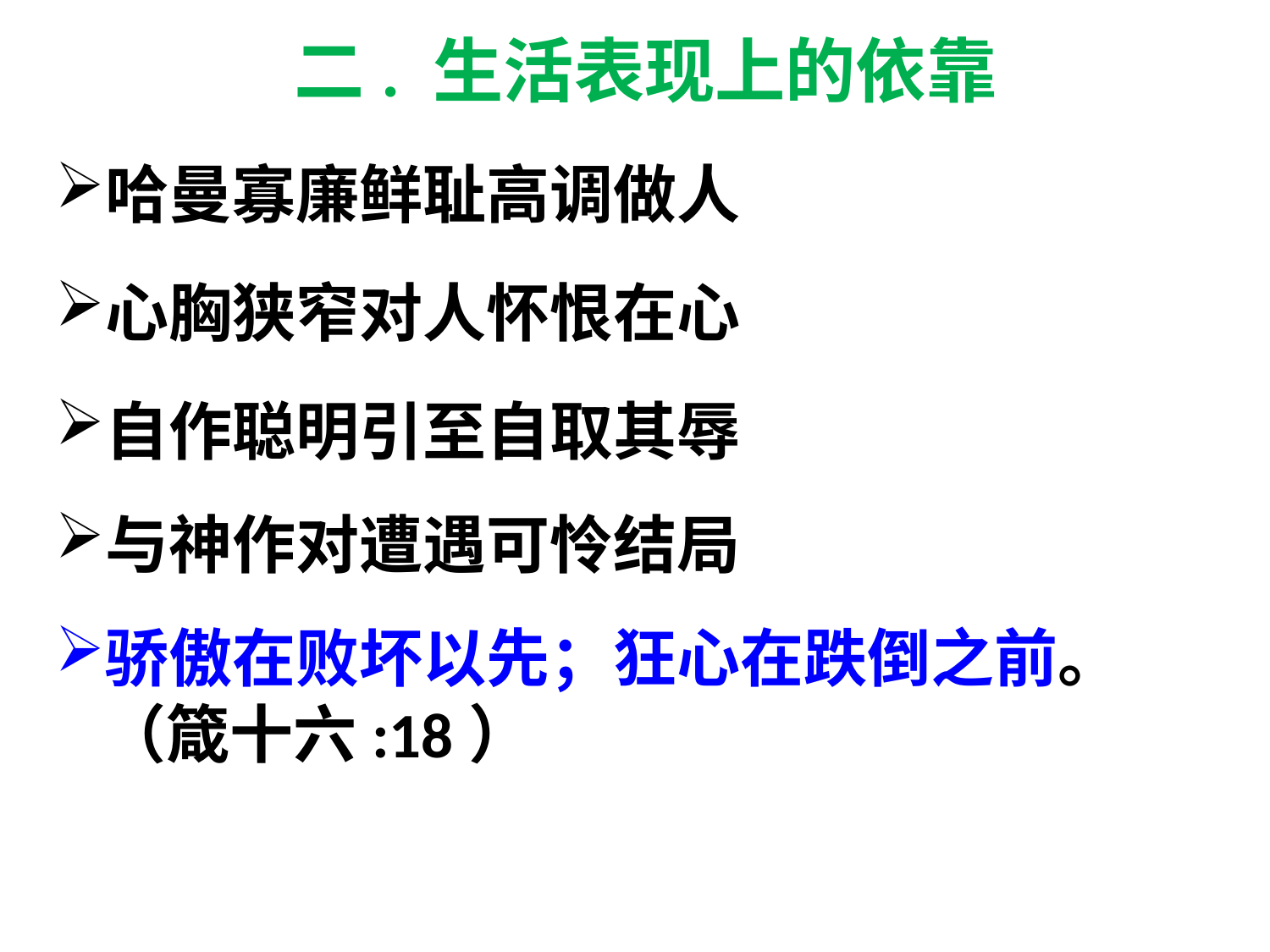

# 二. 生活表现上的依靠
哈曼寡廉鲜耻高调做人

心胸狭窄对人怀恨在心

自作聪明引至自取其辱

与神作对遭遇可怜结局

骄傲在败坏以先；狂心在跌倒之前。（箴十六:18）